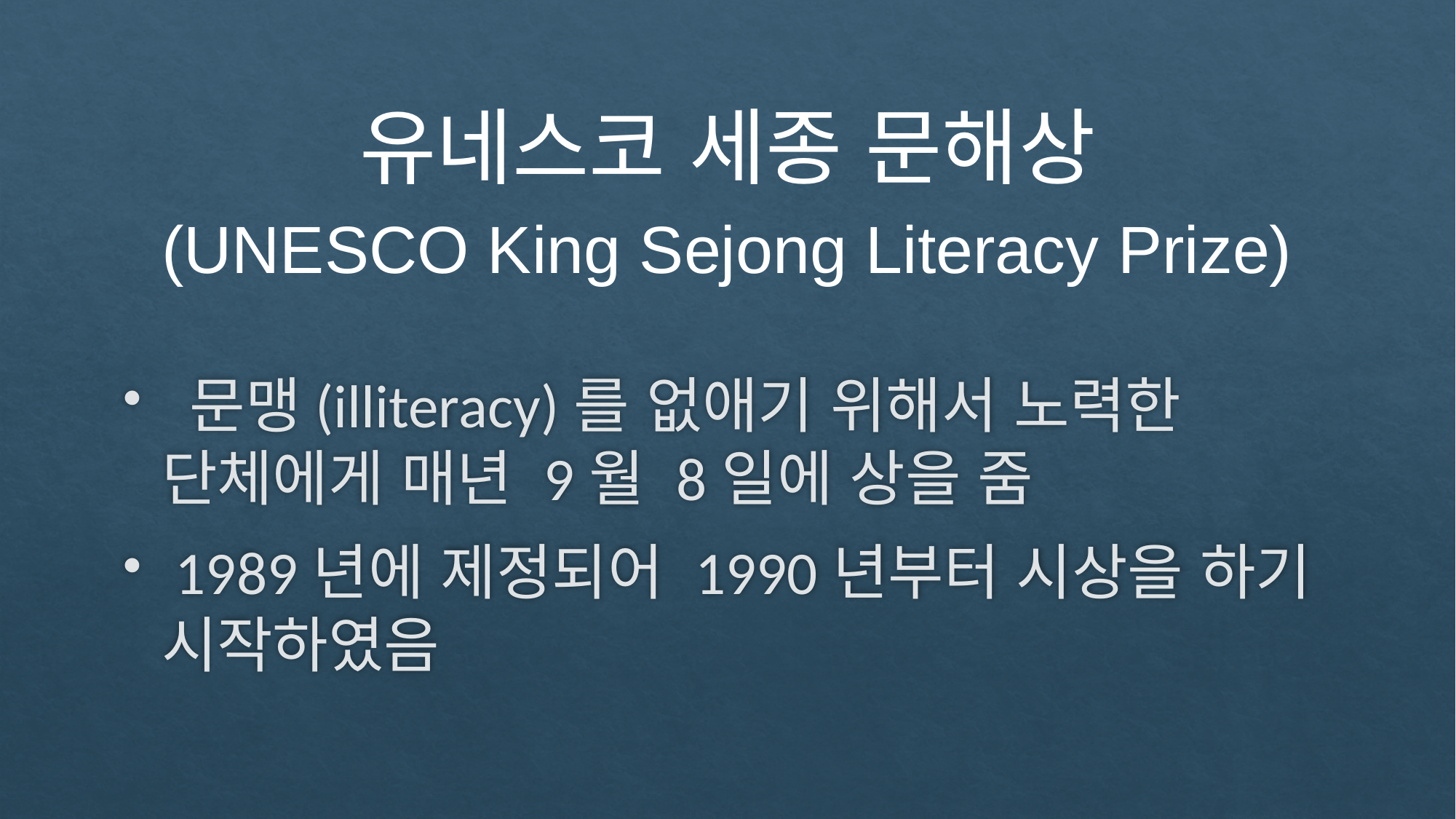

유네스코 세종 문해상
(UNESCO King Sejong Literacy Prize)
 문맹(illiteracy)를 없애기 위해서 노력한 단체에게 매년 9월 8일에 상을 줌
 1989년에 제정되어 1990년부터 시상을 하기 시작하였음